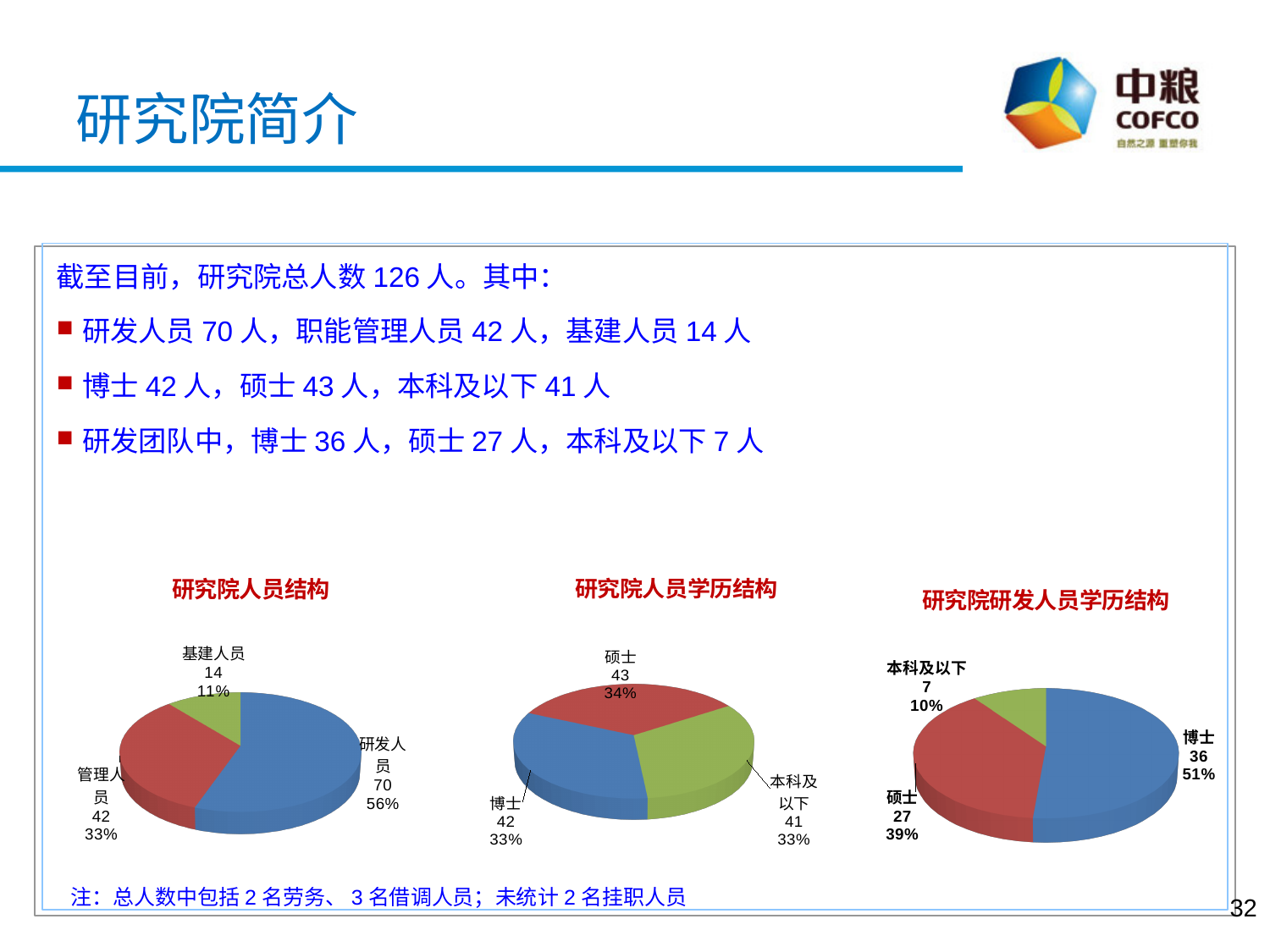

研究院简介

截至目前，研究院总人数126人。其中：
研发人员70人，职能管理人员42人，基建人员14人
博士42人，硕士43人，本科及以下41人
研发团队中，博士36人，硕士27人，本科及以下7人

[unsupported chart]

[unsupported chart]

[unsupported chart]

注：总人数中包括2名劳务、3名借调人员；未统计2名挂职人员
32